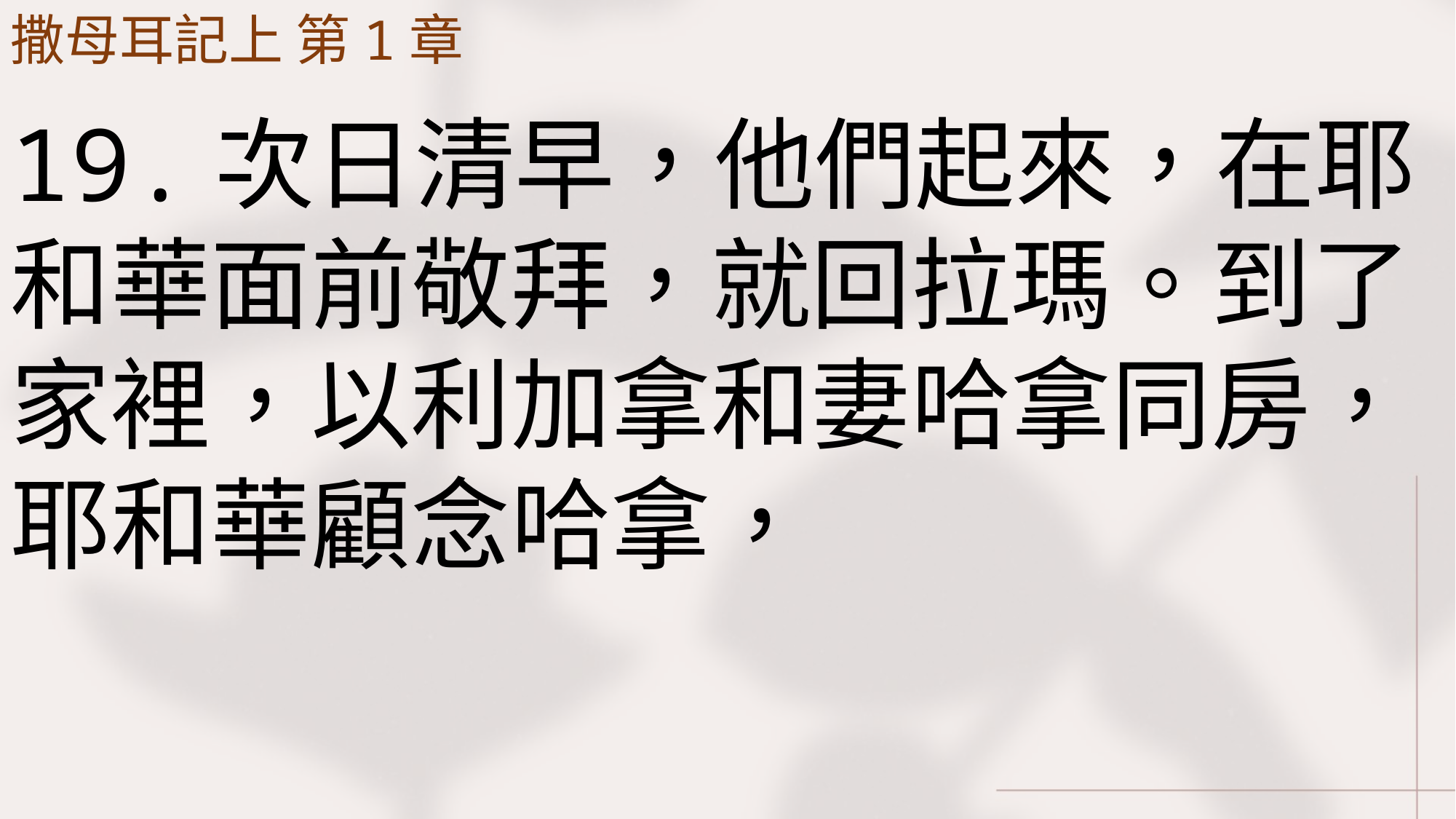

撒母耳記上 第1章
19.次日清早，他們起來，在耶和華面前敬拜，就回拉瑪。到了家裡，以利加拿和妻哈拿同房，耶和華顧念哈拿，